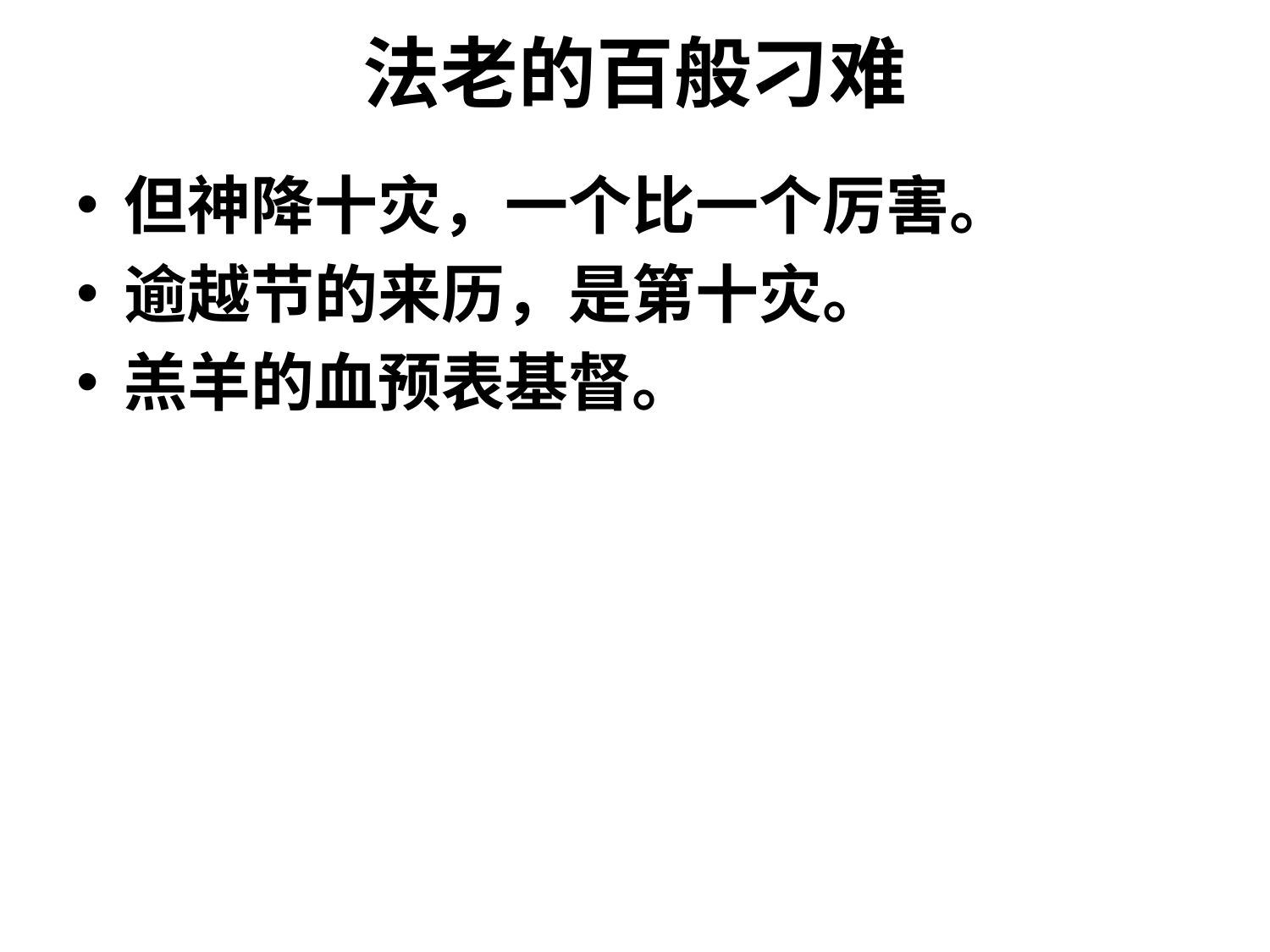

# 法老的百般刁难
但神降十灾，一个比一个厉害。
逾越节的来历，是第十灾。
羔羊的血预表基督。